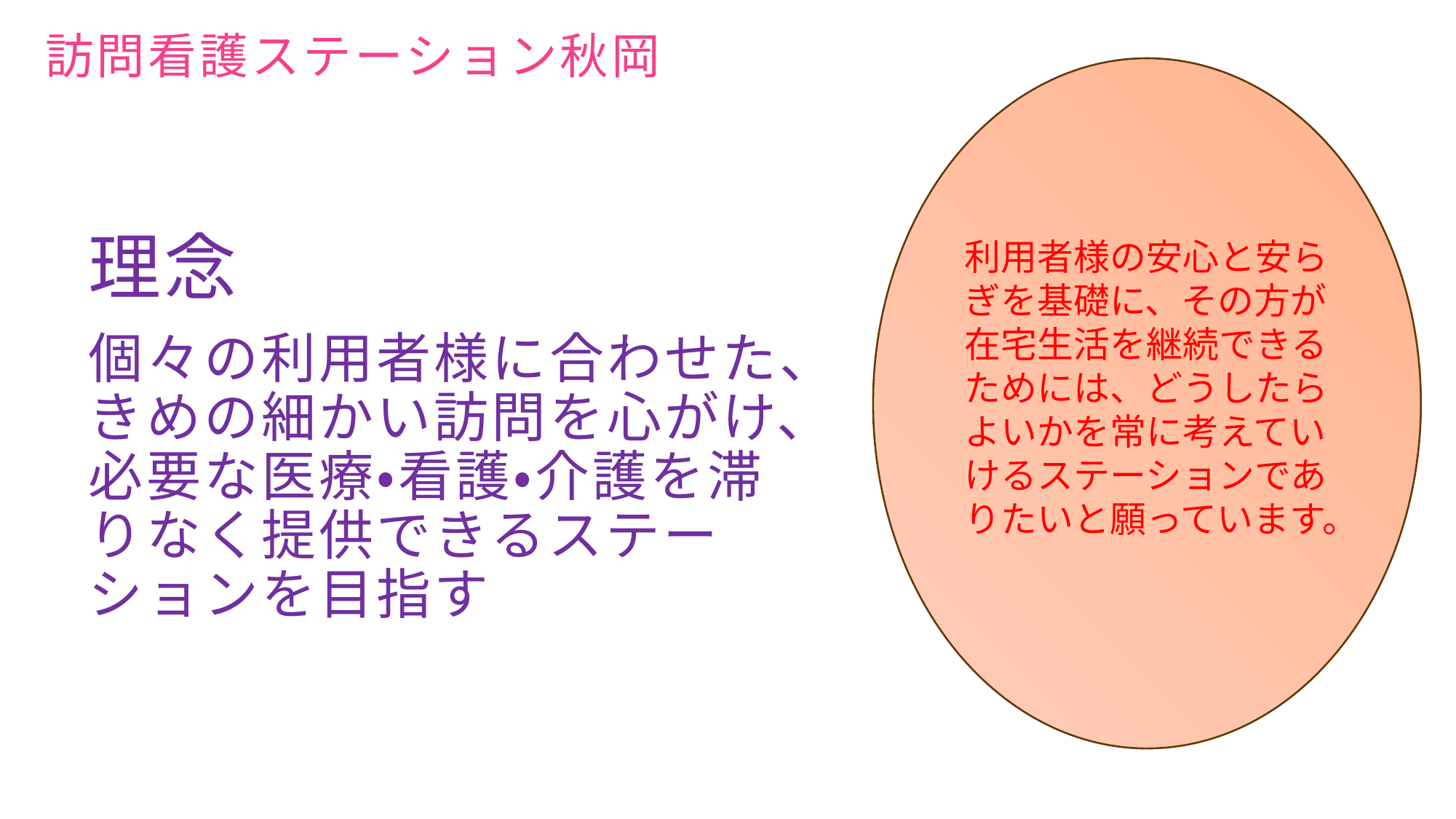

訪問看護ステーション秋岡
利用者様の安心と安らぎを基礎に、その方が在宅生活を継続できるためには、どうしたらよいかを常に考えていけるステーションでありたいと願っています。

理念
個々の利用者様に合わせた、きめの細かい訪問を心がけ、必要な医療・看護・介護を滞りなく提供できるステーションを目指す